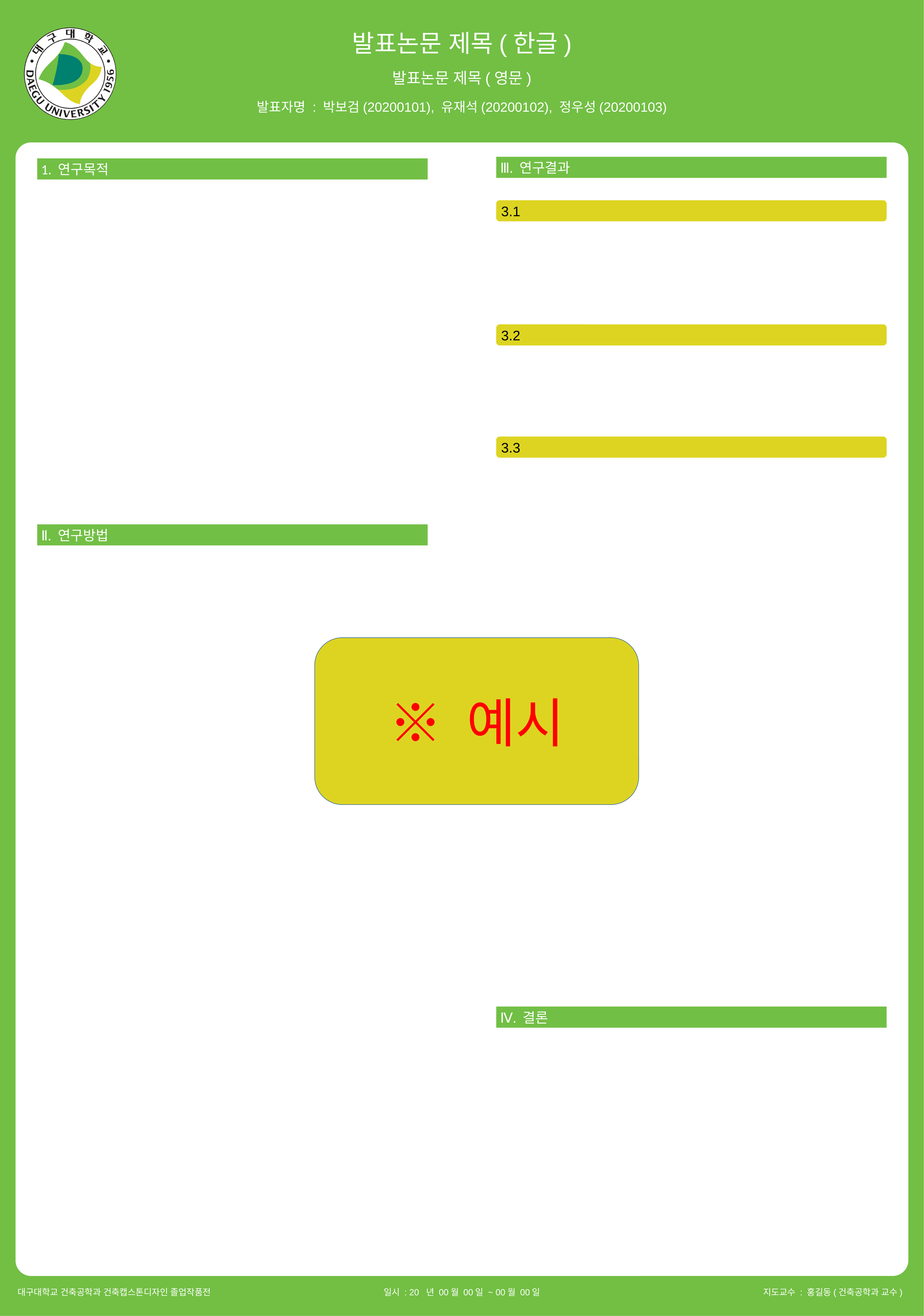

발표논문 제목(한글)

발표논문 제목(영문)
발표자명 : 박보검(20200101), 유재석(20200102), 정우성(20200103)

Ⅲ. 연구결과
1. 연구목적
3.1
3.2
3.3
Ⅱ. 연구방법
※ 예시
Ⅳ. 결론
대구대학교 건축공학과 건축캡스톤디자인 졸업작품전
일시 : 20  년 00월 00일 ~ 00월 00일
지도교수 : 홍길동(건축공학과 교수)